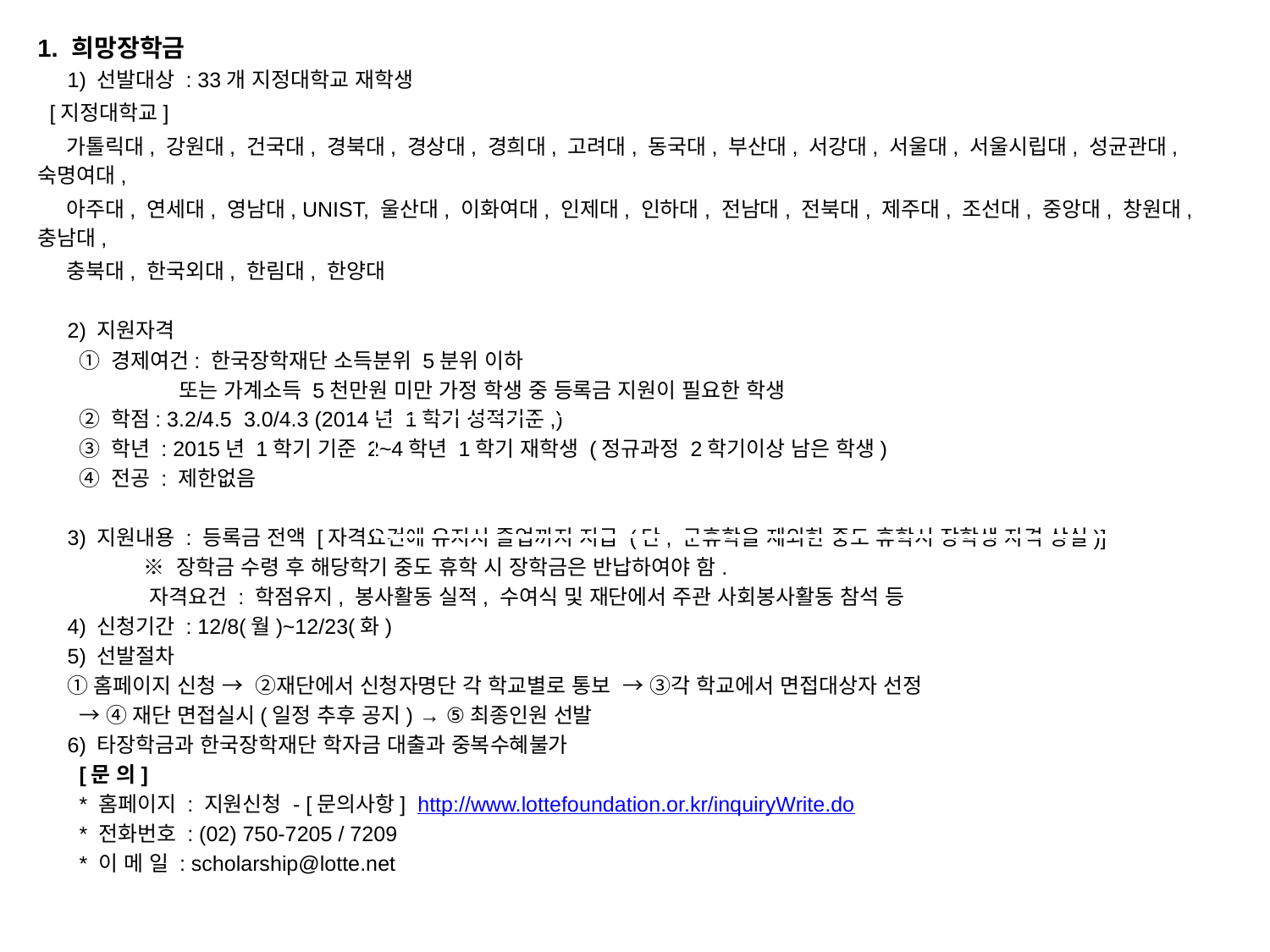

1. 희망장학금
     1) 선발대상 : 33개 지정대학교 재학생
  [지정대학교]
    가톨릭대, 강원대, 건국대, 경북대, 경상대, 경희대, 고려대, 동국대, 부산대, 서강대, 서울대, 서울시립대, 성균관대, 숙명여대,
    아주대, 연세대, 영남대, UNIST, 울산대, 이화여대, 인제대, 인하대, 전남대, 전북대, 제주대, 조선대, 중앙대, 창원대, 충남대,
    충북대, 한국외대, 한림대, 한양대

     2) 지원자격
       ① 경제여건: 한국장학재단 소득분위 5분위 이하
                       또는 가계소득 5천만원 미만 가정 학생 중 등록금 지원이 필요한 학생
       ② 학점: 3.2/4.5  3.0/4.3 (2014년 1학기 성적기준,)
       ③ 학년 : 2015년 1학기 기준 2~4학년 1학기 재학생 (정규과정 2학기이상 남은 학생)
       ④ 전공 : 제한없음

     3) 지원내용 : 등록금 전액 [자격요건에 유지시 졸업까지 지급 (단, 군휴학을 제외한 중도 휴학시 장학생 자격 상실)]
                  ※ 장학금 수령 후 해당학기 중도 휴학 시 장학금은 반납하여야 함.
                  자격요건 : 학점유지, 봉사활동 실적, 수여식 및 재단에서 주관 사회봉사활동 참석 등
     4) 신청기간 : 12/8(월)~12/23(화)
     5) 선발절차
     ①홈페이지 신청 →  ②재단에서 신청자명단 각 학교별로 통보  → ③각 학교에서 면접대상자 선정
       → ④재단 면접실시(일정 추후 공지) → ⑤최종인원 선발
     6) 타장학금과 한국장학재단 학자금 대출과 중복수혜불가
       [문 의]
       * 홈페이지 : 지원신청 - [문의사항]  http://www.lottefoundation.or.kr/inquiryWrite.do
       * 전화번호 : (02) 750-7205 / 7209
       * 이 메 일 : scholarship@lotte.net

|  |
| --- |